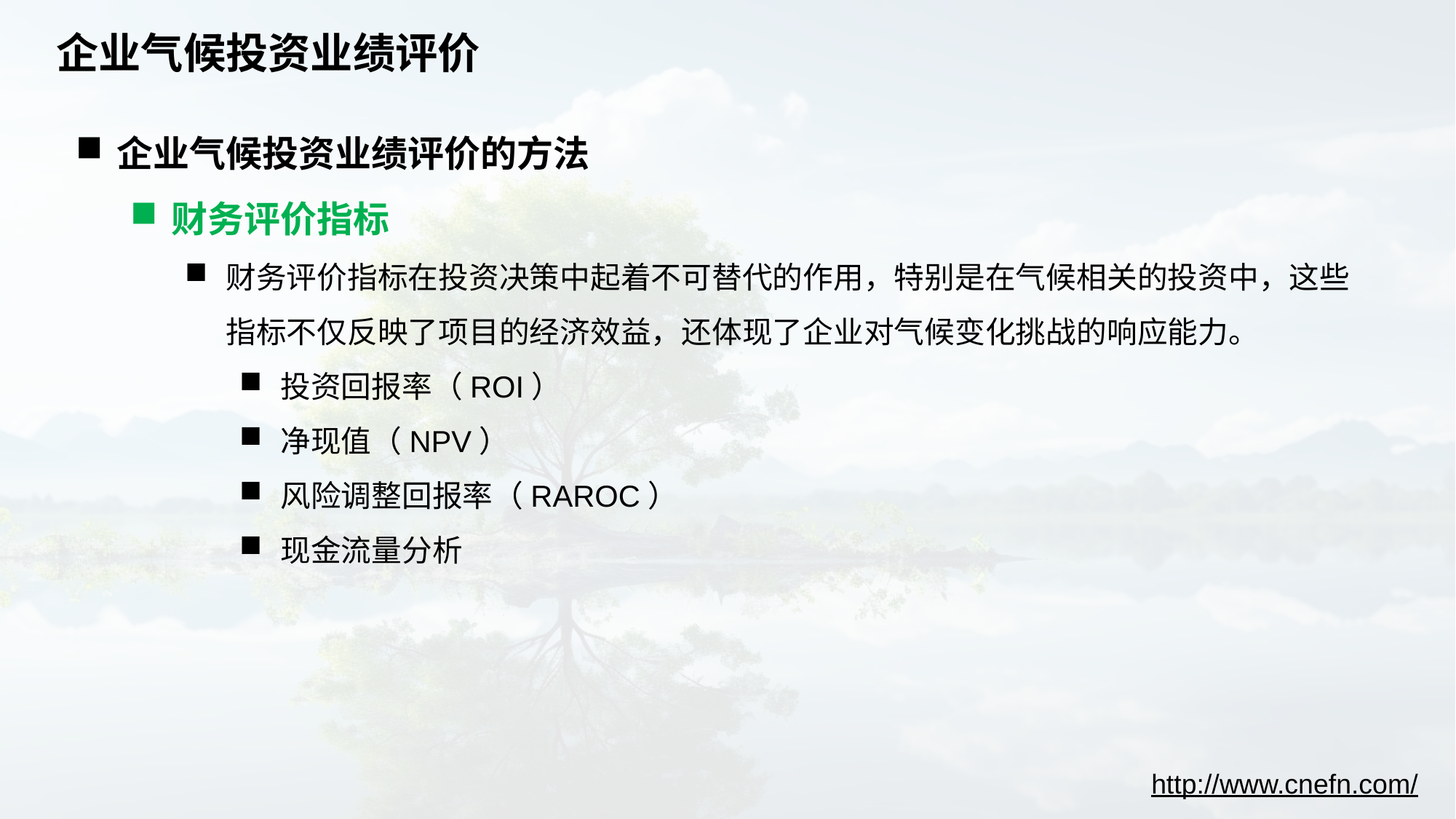

# 企业气候投资业绩评价
企业气候投资业绩评价的方法
财务评价指标
财务评价指标在投资决策中起着不可替代的作用，特别是在气候相关的投资中，这些指标不仅反映了项目的经济效益，还体现了企业对气候变化挑战的响应能力。
投资回报率（ROI）
净现值（NPV）
风险调整回报率（RAROC）
现金流量分析